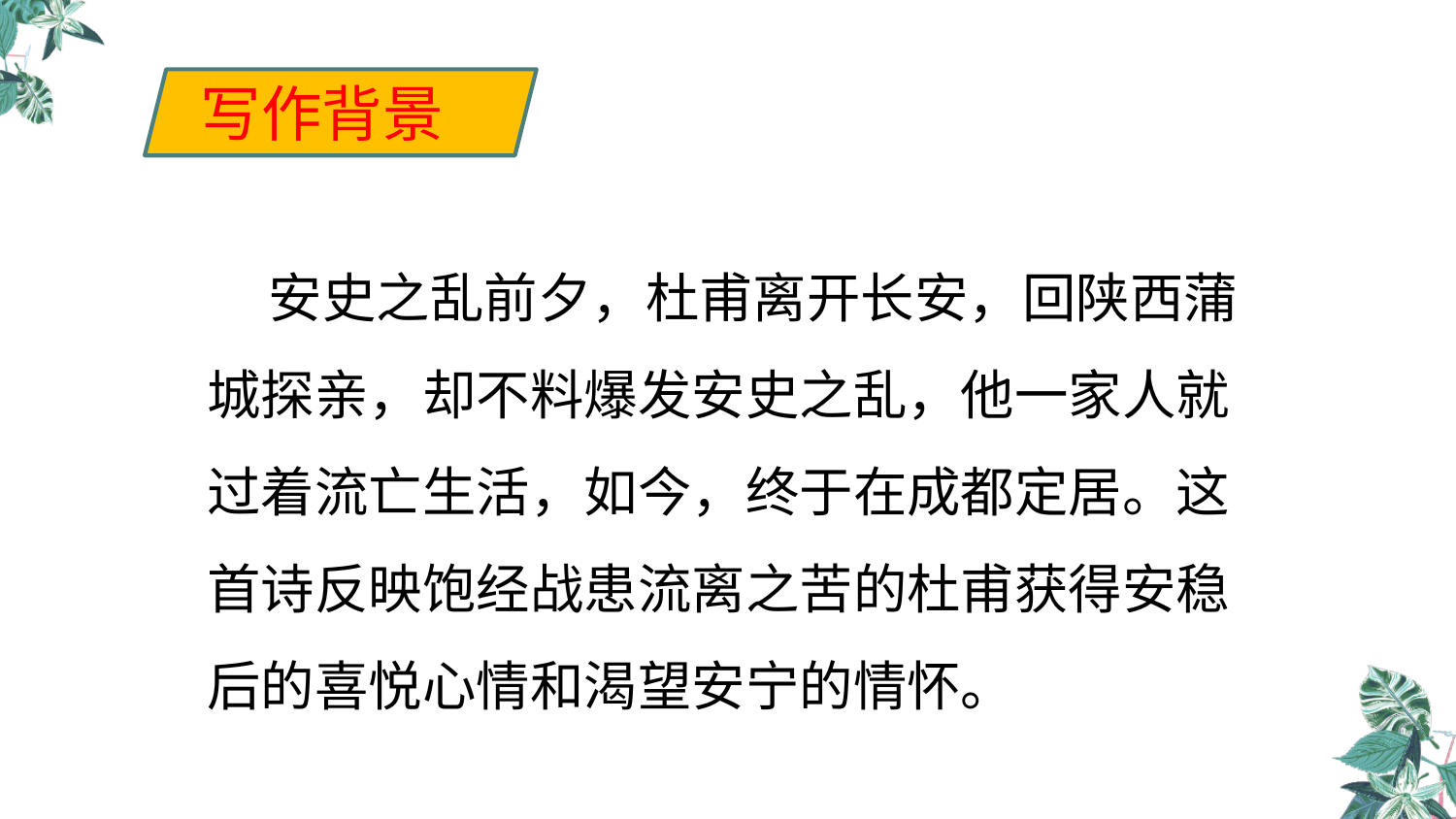

写作背景
    安史之乱前夕，杜甫离开长安，回陕西蒲城探亲，却不料爆发安史之乱，他一家人就过着流亡生活，如今，终于在成都定居。这首诗反映饱经战患流离之苦的杜甫获得安稳后的喜悦心情和渴望安宁的情怀。